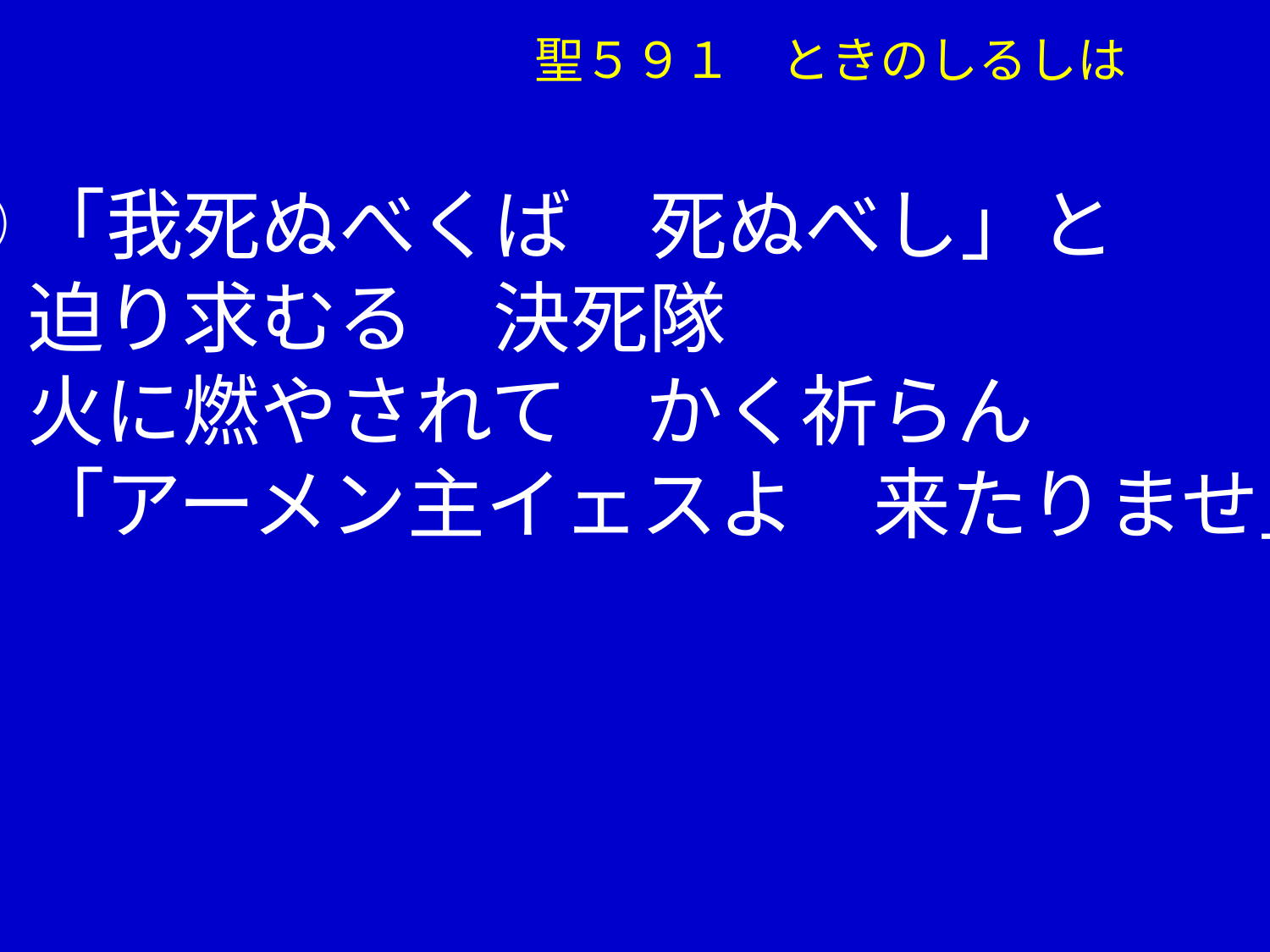

聖５９１　ときのしるしは
⑤「我死ぬべくば　死ぬべし」と
　 迫り求むる　決死隊
　 火に燃やされて　かく祈らん
　 「アーメン主イェスよ　来たりませ」